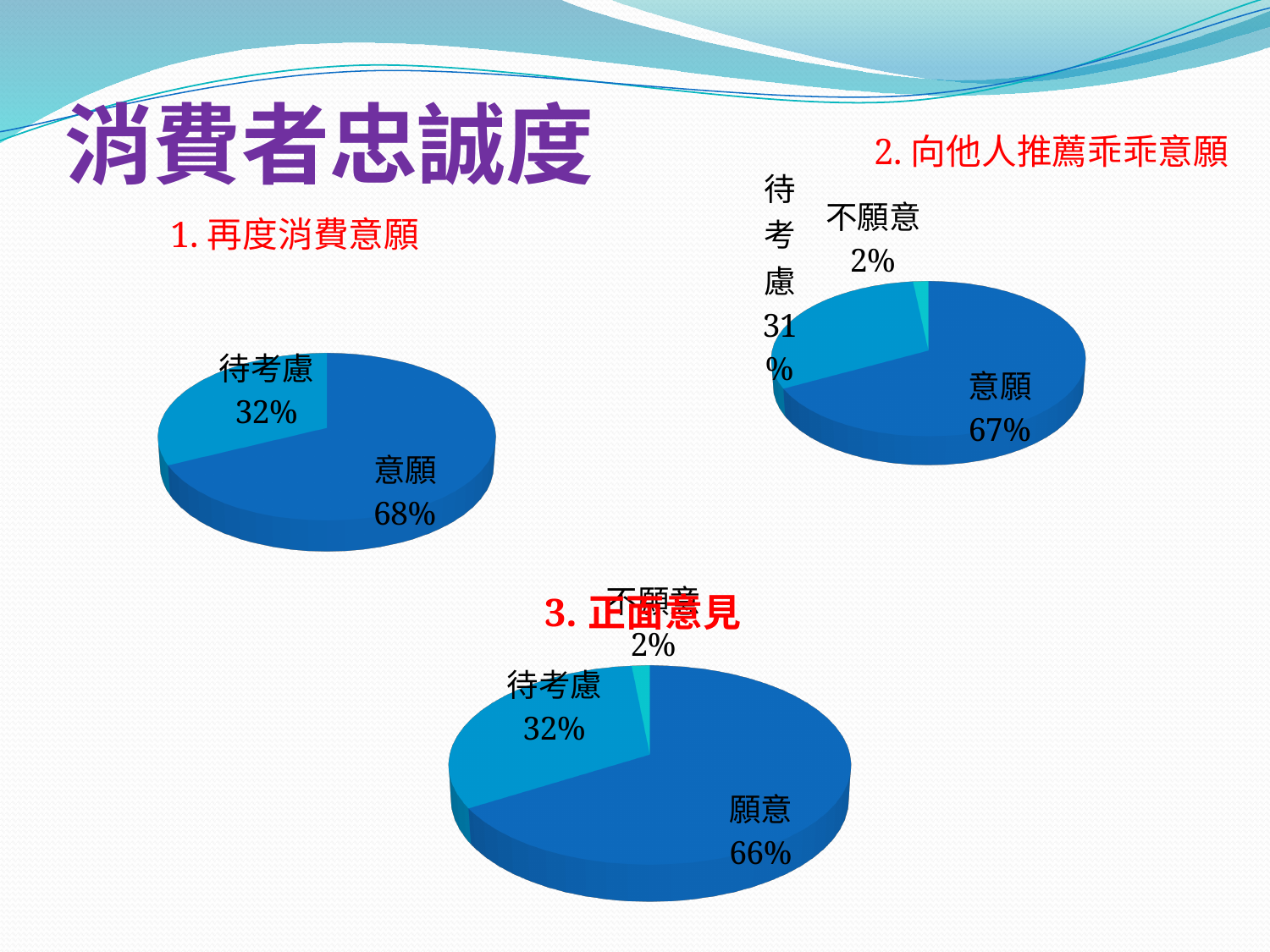

# 消費者忠誠度
2.向他人推薦乖乖意願

[unsupported chart]

1.再度消費意願

[unsupported chart]

[unsupported chart]